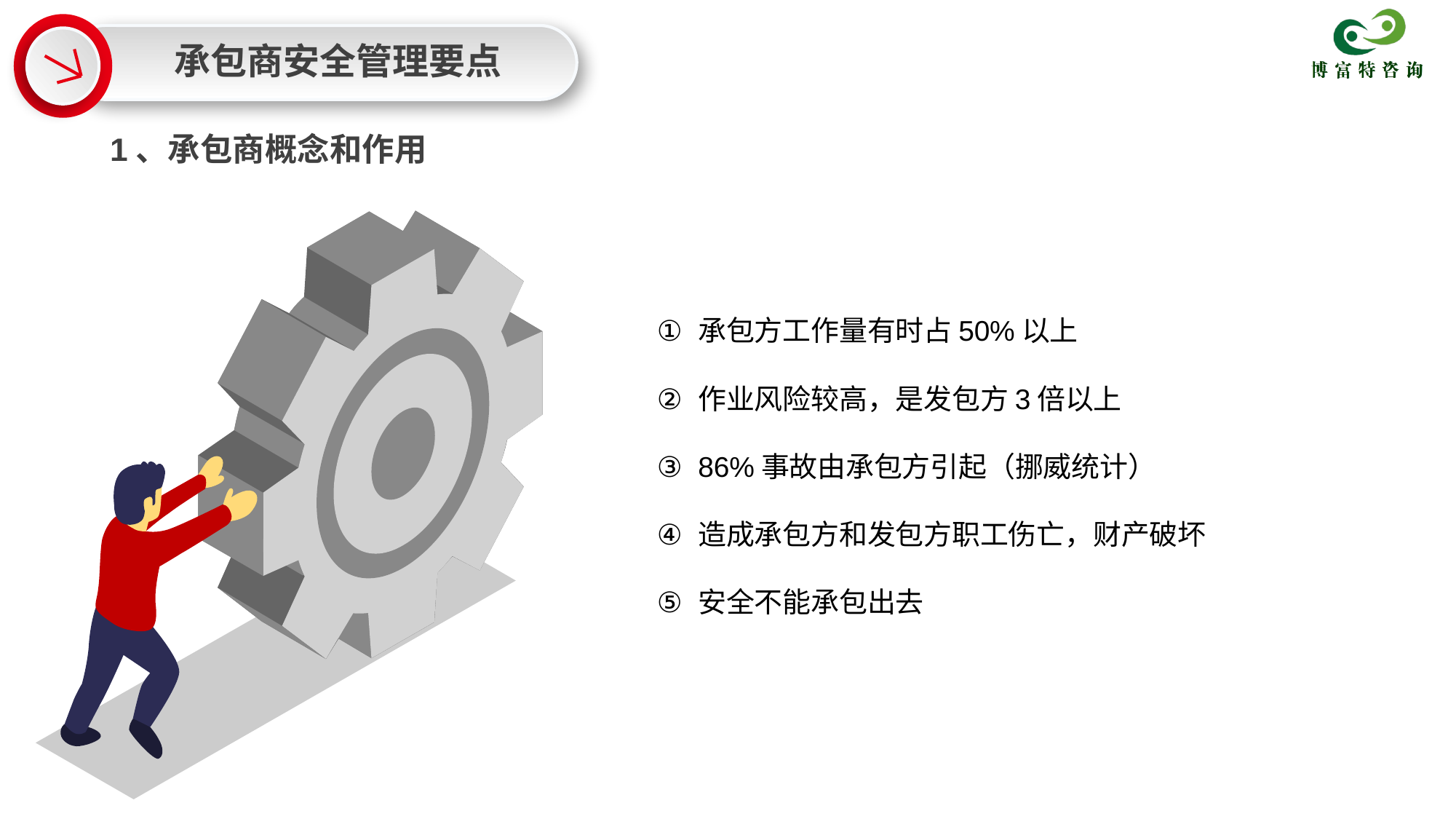

承包商安全管理要点
1、承包商概念和作用

承包方工作量有时占50%以上
作业风险较高，是发包方3倍以上
86%事故由承包方引起（挪威统计）
造成承包方和发包方职工伤亡，财产破坏
安全不能承包出去